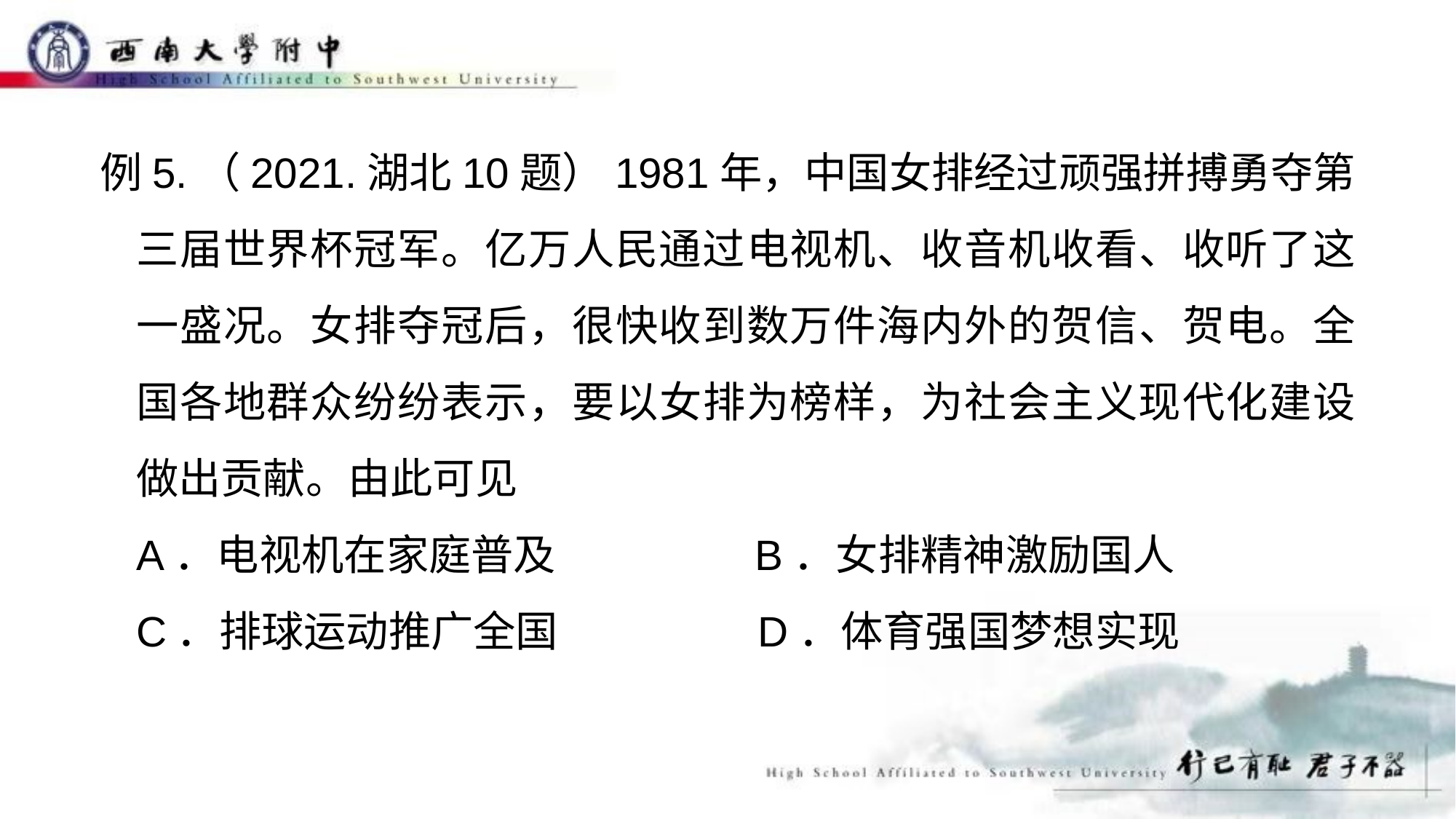

例5.（2021.湖北10题）1981年，中国女排经过顽强拼搏勇夺第三届世界杯冠军。亿万人民通过电视机、收音机收看、收听了这一盛况。女排夺冠后，很快收到数万件海内外的贺信、贺电。全国各地群众纷纷表示，要以女排为榜样，为社会主义现代化建设做出贡献。由此可见
A．电视机在家庭普及                    B．女排精神激励国人
C．排球运动推广全国                    D．体育强国梦想实现